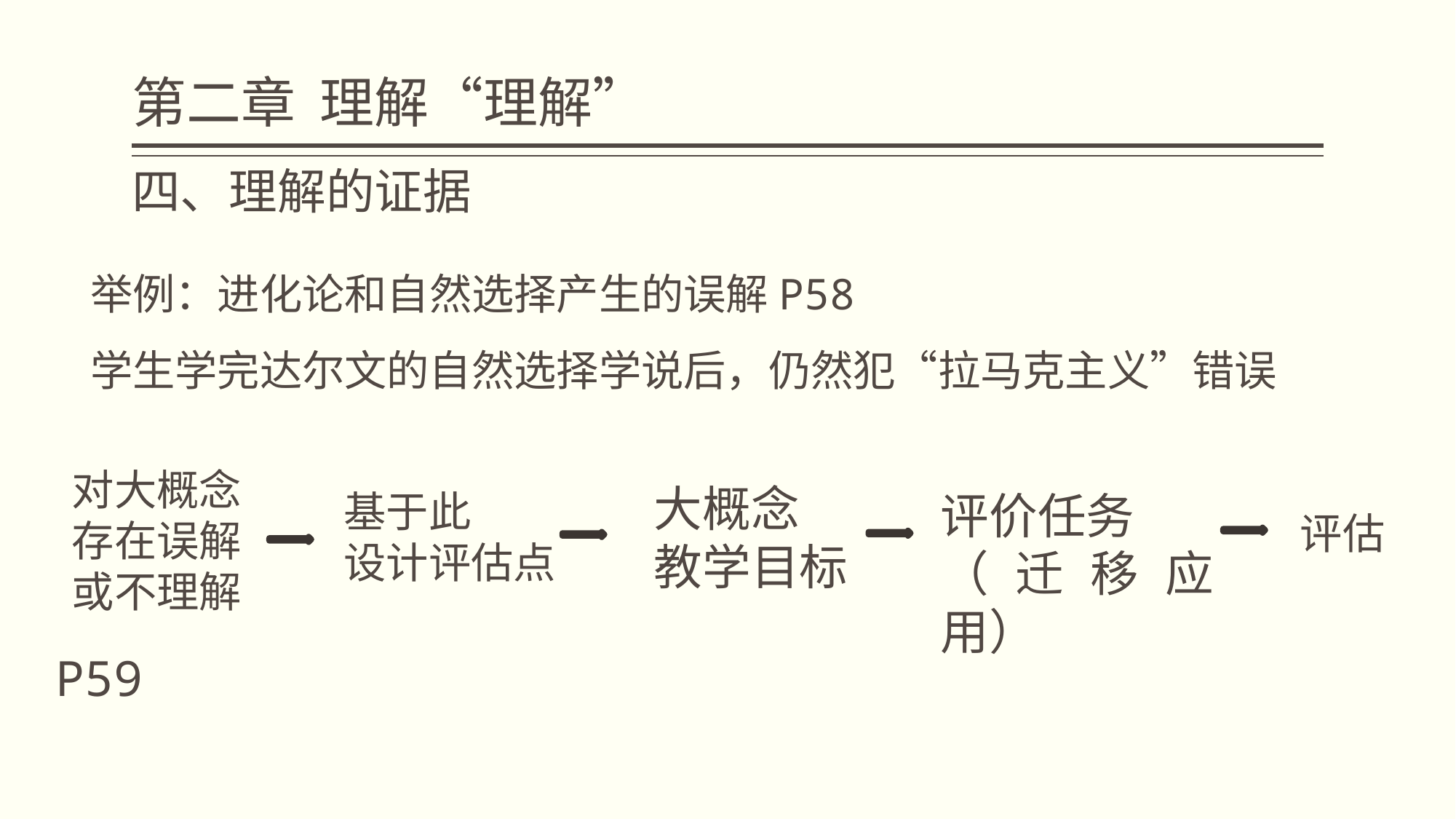

# 第二章  理解“理解”
四、理解的证据
举例：进化论和自然选择产生的误解P58
学生学完达尔文的自然选择学说后，仍然犯“拉马克主义”错误

对大概念
存在误解
或不理解
大概念
教学目标
基于此
设计评估点
评价任务
（迁移应用）
评估

P59